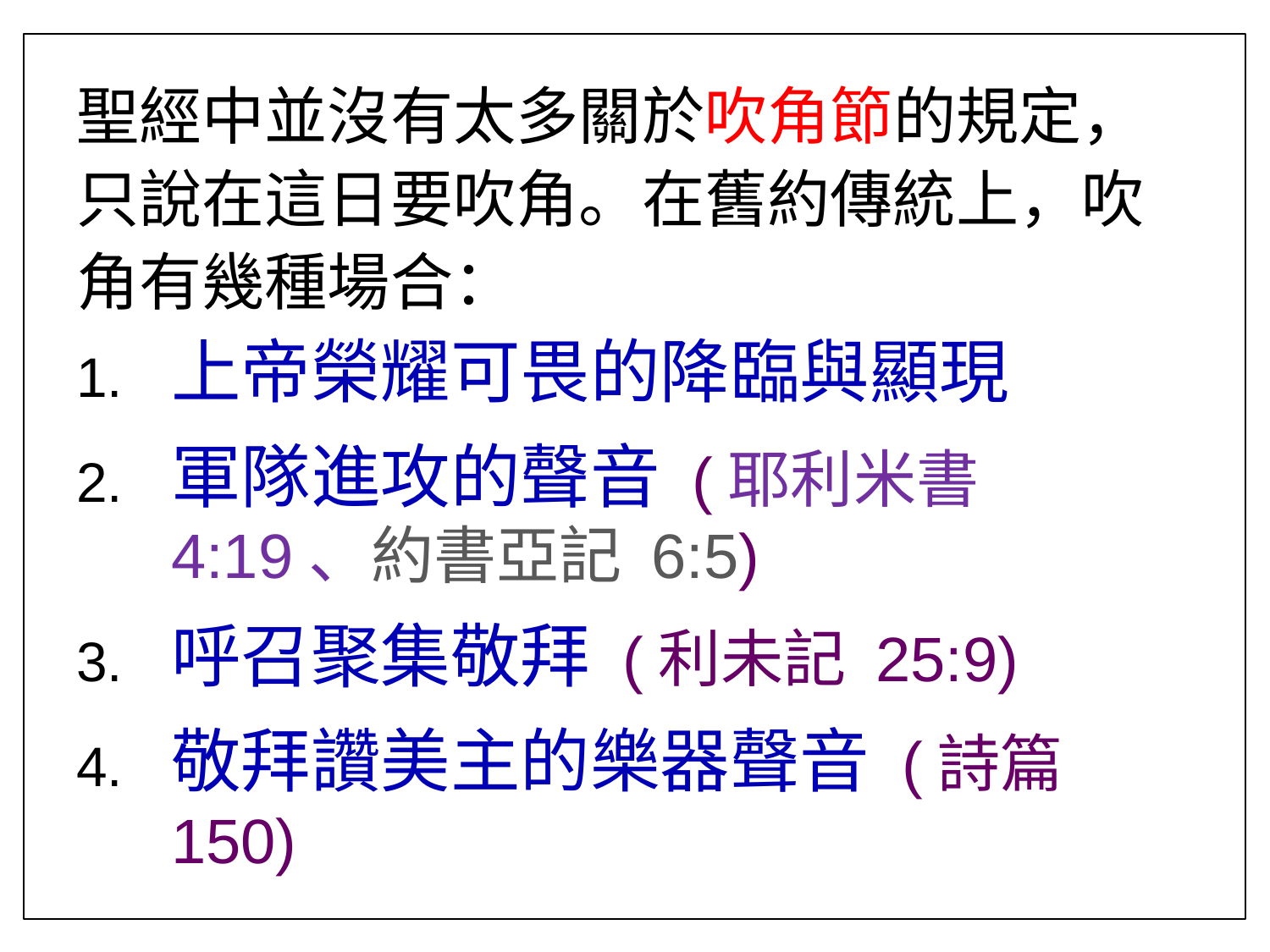

聖經中並沒有太多關於吹角節的規定，只說在這日要吹角。在舊約傳統上，吹角有幾種場合：
上帝榮耀可畏的降臨與顯現
軍隊進攻的聲音 (耶利米書 4:19、約書亞記 6:5)
呼召聚集敬拜 (利未記 25:9)
敬拜讚美主的樂器聲音 (詩篇150)